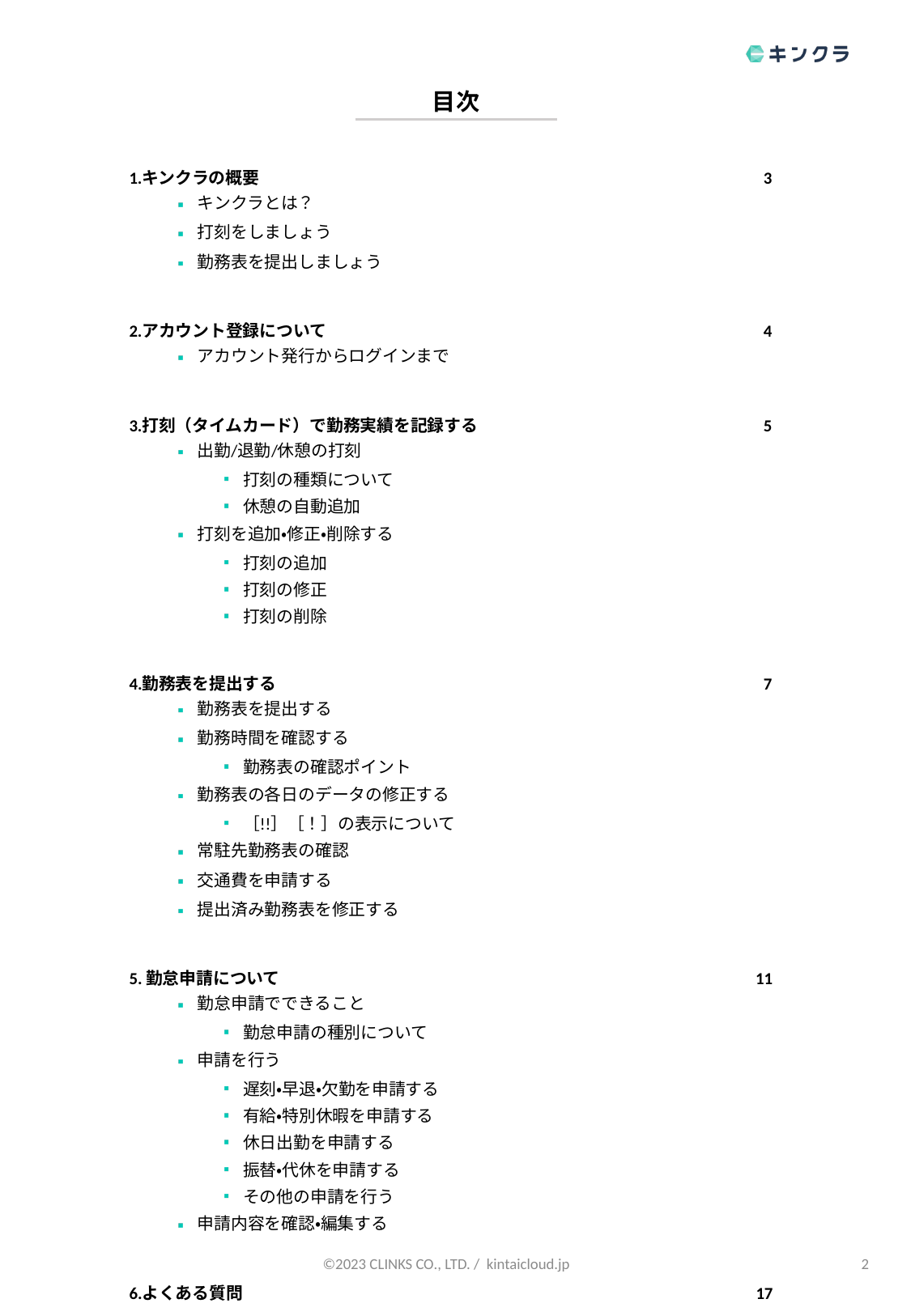

目次
1.キンクラの概要 	 3
キンクラとは？
打刻をしましょう
勤務表を提出しましょう
2.アカウント登録について 	 4
アカウント発行からログインまで
3.打刻（タイムカード）で勤務実績を記録する 	 5
出勤/退勤/休憩の打刻
打刻の種類について
休憩の自動追加
打刻を追加・修正・削除する
打刻の追加
打刻の修正
打刻の削除
4.勤務表を提出する 	 7
勤務表を提出する
勤務時間を確認する
勤務表の確認ポイント
勤務表の各日のデータの修正する
［!!］［！］の表示について
常駐先勤務表の確認
交通費を申請する
提出済み勤務表を修正する
5. 勤怠申請について 	11
勤怠申請でできること
勤怠申請の種別について
申請を行う
遅刻・早退・欠勤を申請する
有給・特別休暇を申請する
休日出勤を申請する
振替・代休を申請する
その他の申請を行う
申請内容を確認・編集する
6.よくある質問  	17

2
©2023 CLINKS CO., LTD. /  kintaicloud.jp